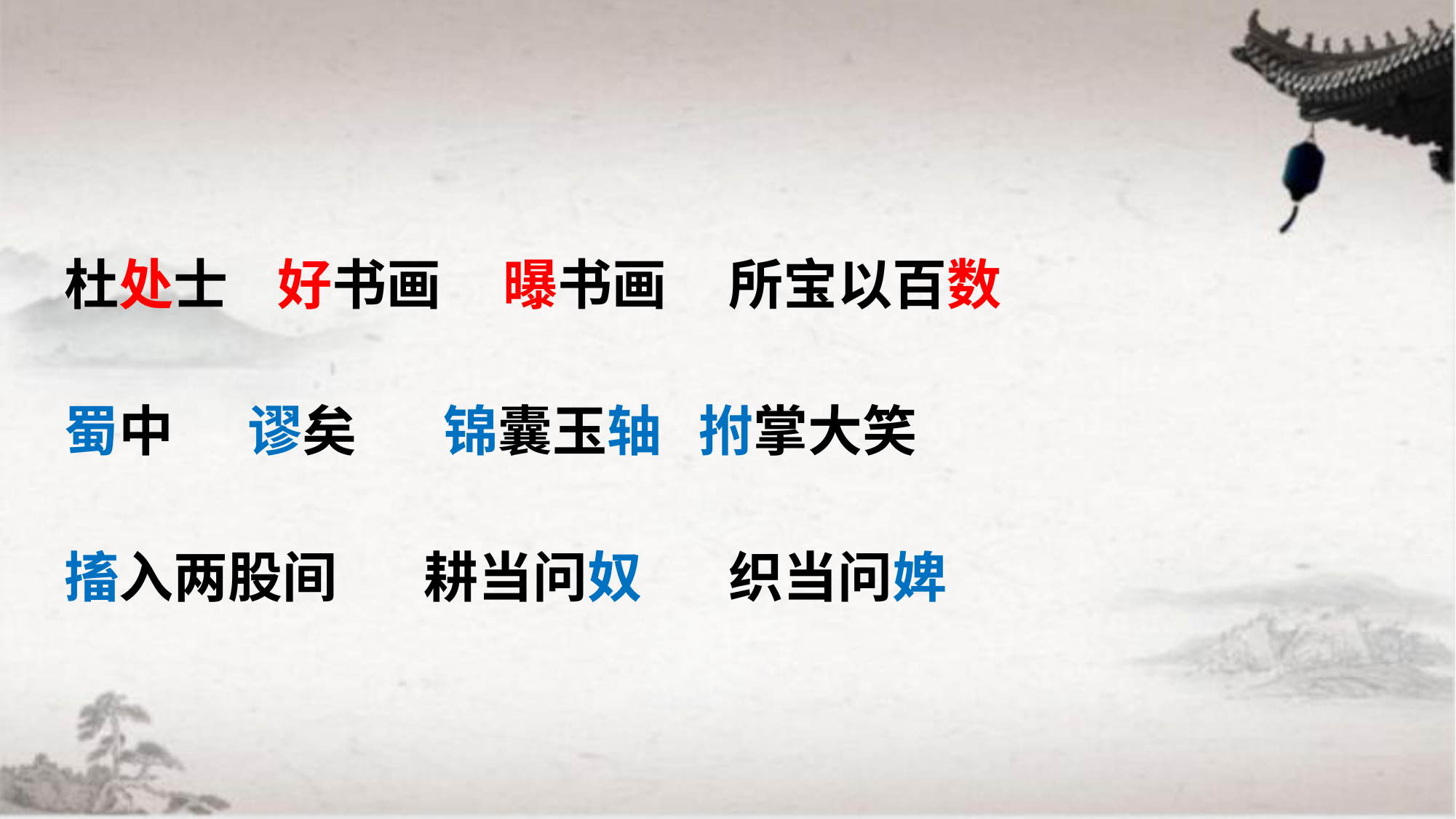

杜处士    好书画     曝书画     所宝以百数
蜀中      谬矣       锦囊玉轴   拊掌大笑
搐入两股间       耕当问奴       织当问婢